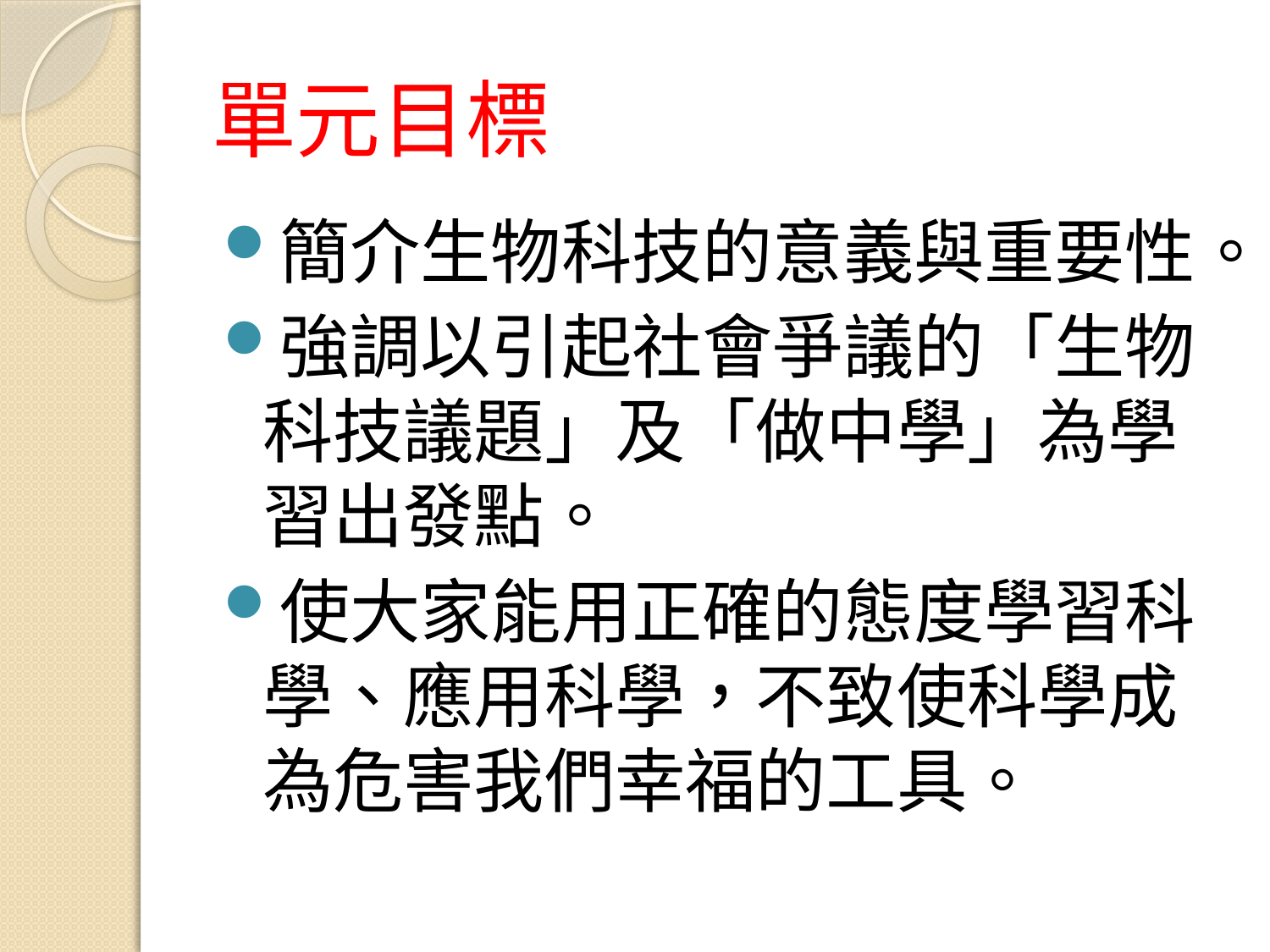

# 單元目標
簡介生物科技的意義與重要性。
強調以引起社會爭議的「生物科技議題」及「做中學」為學習出發點。
使大家能用正確的態度學習科學、應用科學，不致使科學成為危害我們幸福的工具。